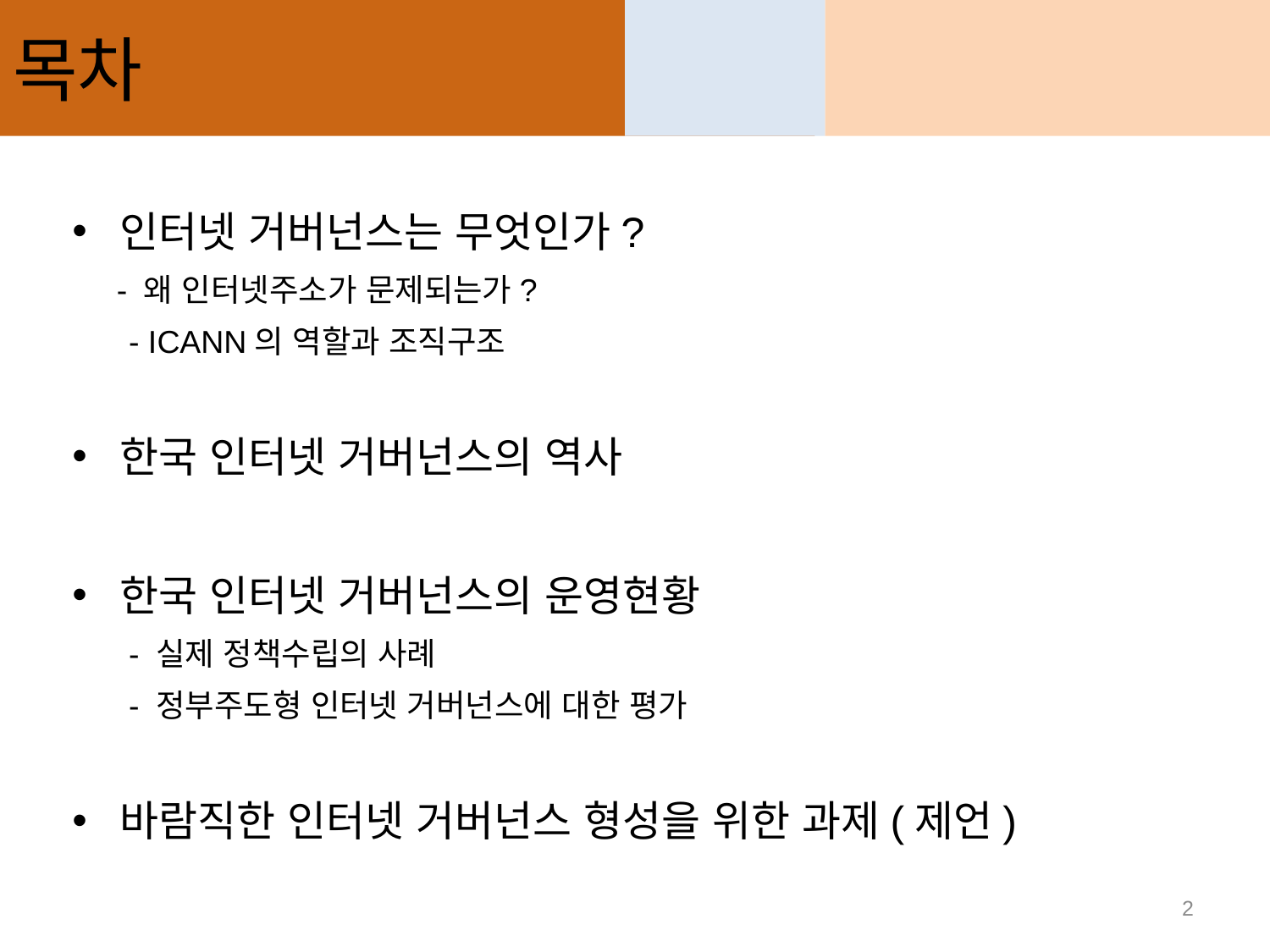

# 목차
인터넷 거버넌스는 무엇인가?
     - 왜 인터넷주소가 문제되는가?
	 - ICANN의 역할과 조직구조

한국 인터넷 거버넌스의 역사

한국 인터넷 거버넌스의 운영현황
	 - 실제 정책수립의 사례
	 - 정부주도형 인터넷 거버넌스에 대한 평가

바람직한 인터넷 거버넌스 형성을 위한 과제(제언)
2